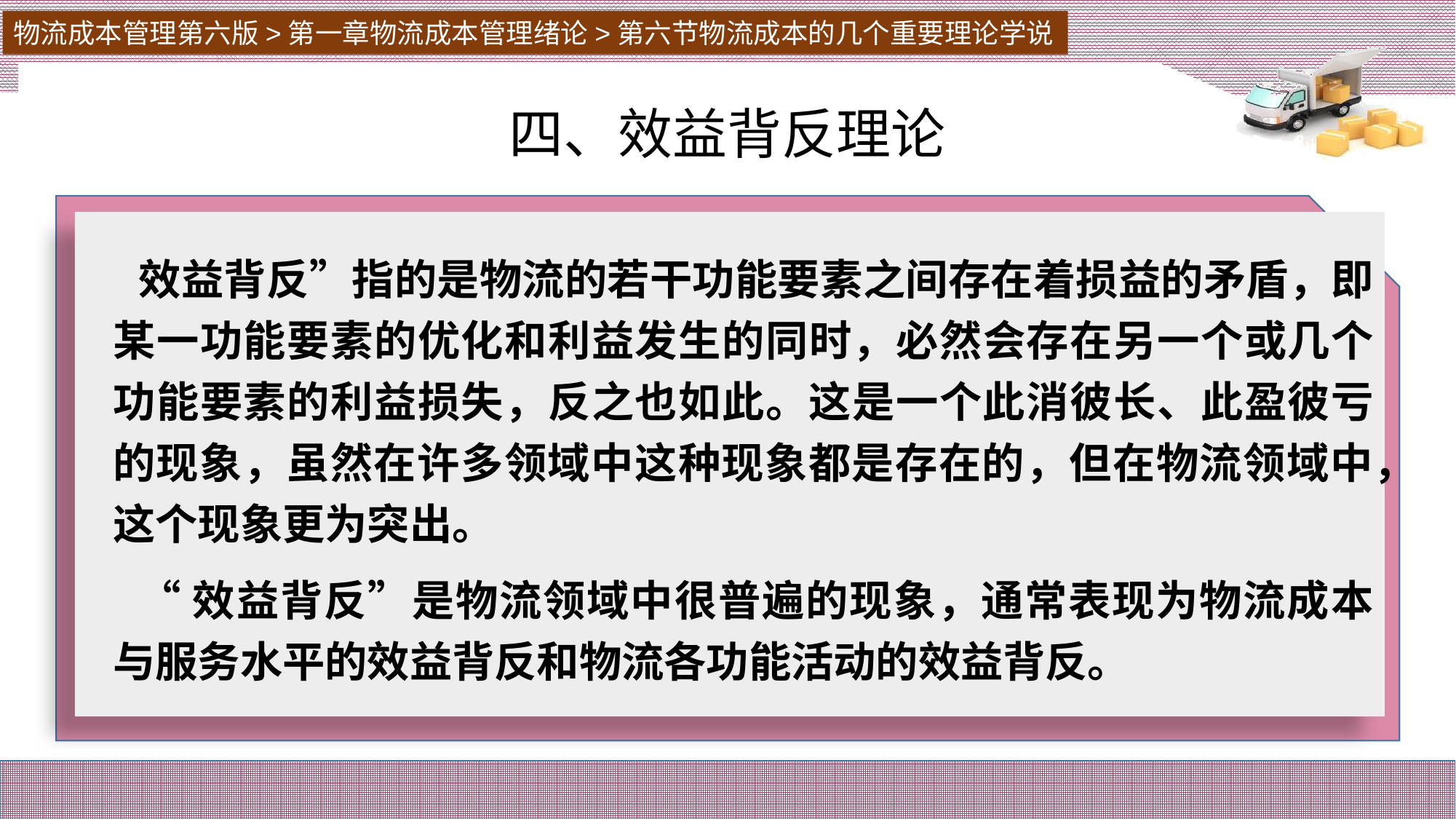

物流成本管理第六版>第一章物流成本管理绪论>第六节物流成本的几个重要理论学说
四、效益背反理论
# 效益背反”指的是物流的若干功能要素之间存在着损益的矛盾，即某一功能要素的优化和利益发生的同时，必然会存在另一个或几个功能要素的利益损失，反之也如此。这是一个此消彼长、此盈彼亏的现象，虽然在许多领域中这种现象都是存在的，但在物流领域中，这个现象更为突出。
“效益背反”是物流领域中很普遍的现象，通常表现为物流成本与服务水平的效益背反和物流各功能活动的效益背反。